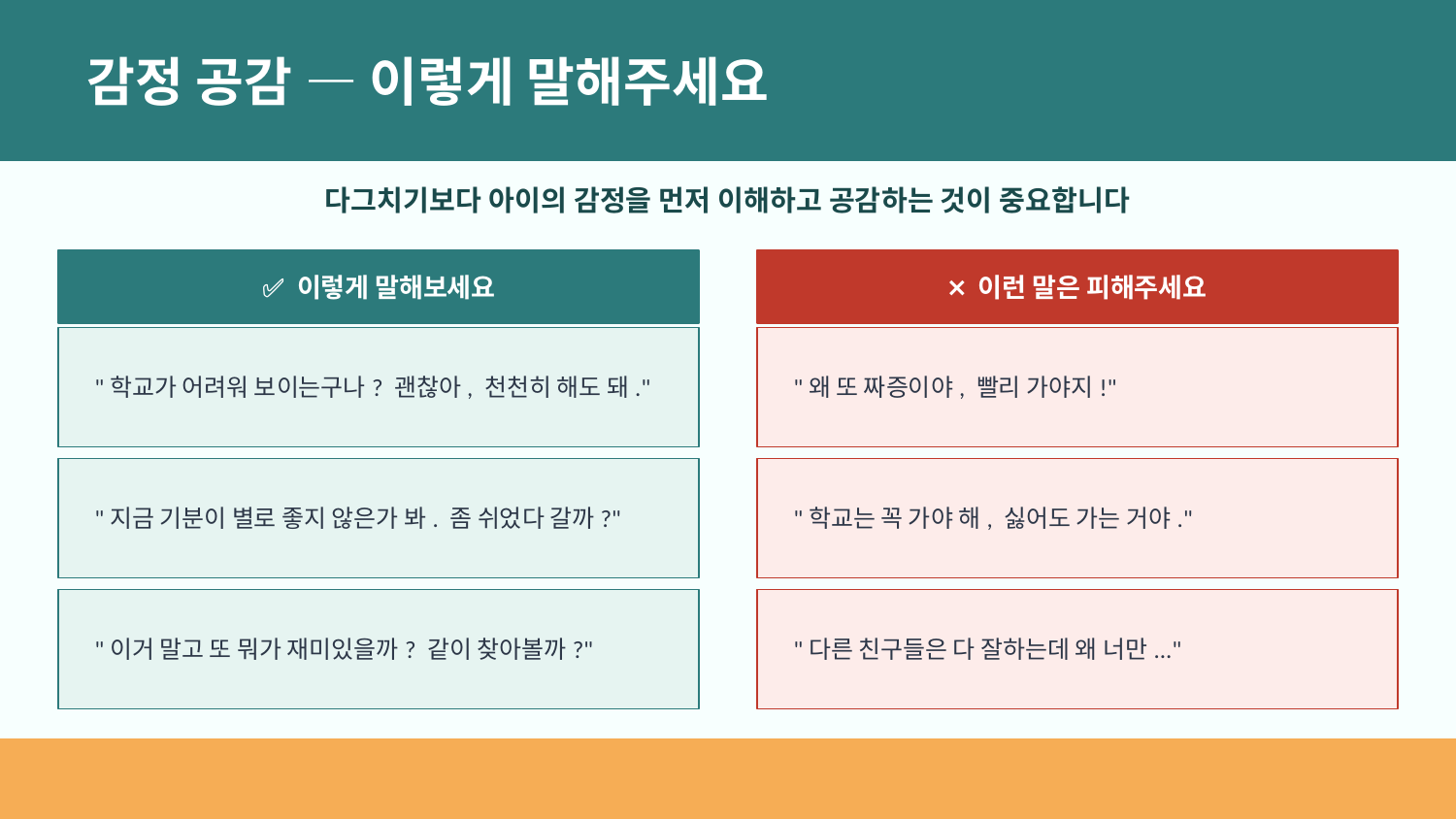

감정 공감 — 이렇게 말해주세요
다그치기보다 아이의 감정을 먼저 이해하고 공감하는 것이 중요합니다

✅ 이렇게 말해보세요

❌ 이런 말은 피해주세요

"학교가 어려워 보이는구나? 괜찮아, 천천히 해도 돼."

"왜 또 짜증이야, 빨리 가야지!"

"지금 기분이 별로 좋지 않은가 봐. 좀 쉬었다 갈까?"

"학교는 꼭 가야 해, 싫어도 가는 거야."

"이거 말고 또 뭐가 재미있을까? 같이 찾아볼까?"

"다른 친구들은 다 잘하는데 왜 너만..."